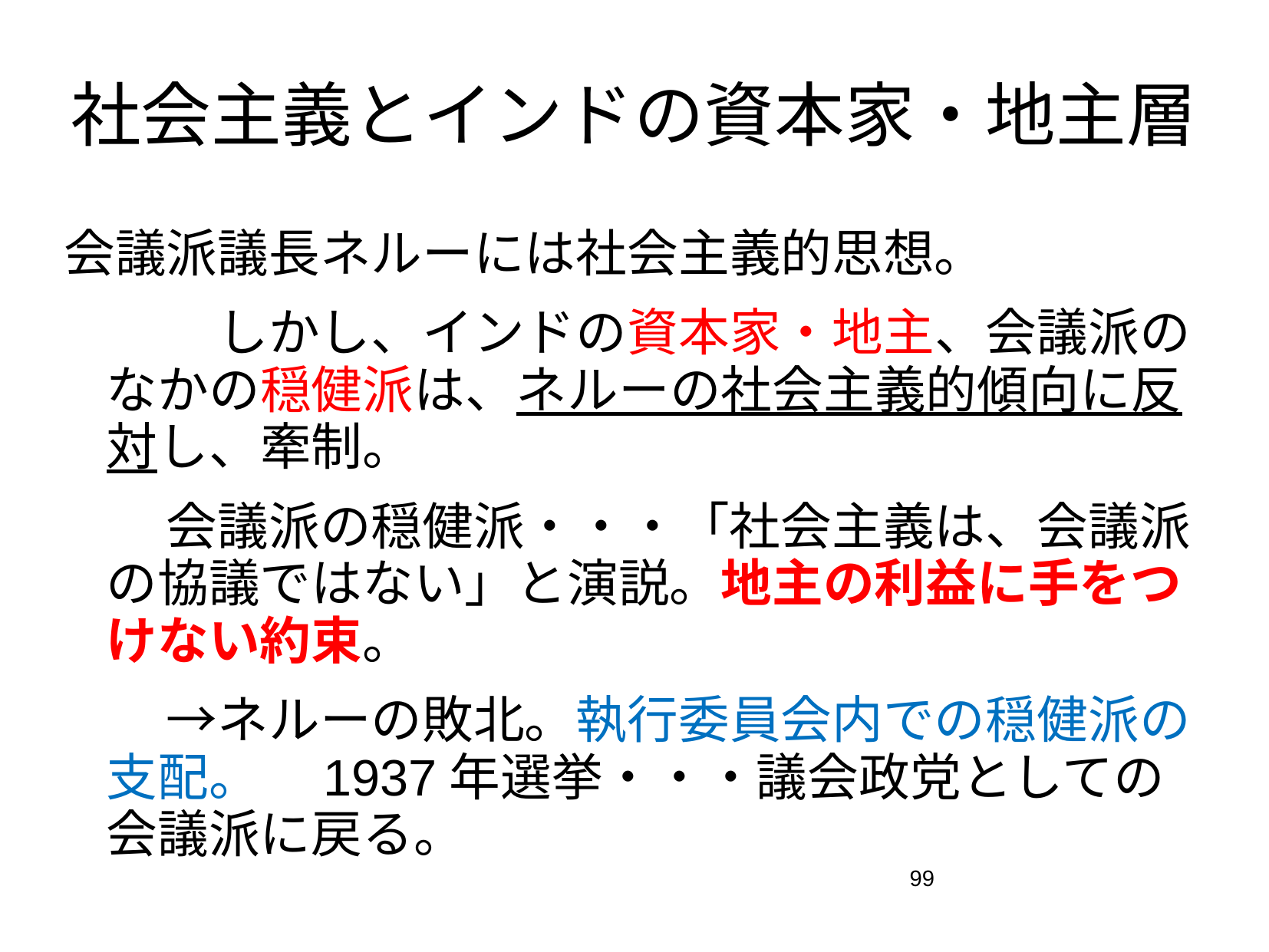

# 社会主義とインドの資本家・地主層
会議派議長ネルーには社会主義的思想。
　　　しかし、インドの資本家・地主、会議派のなかの穏健派は、ネルーの社会主義的傾向に反対し、牽制。
　　会議派の穏健派・・・「社会主義は、会議派の協議ではない」と演説。地主の利益に手をつけない約束。
　　→ネルーの敗北。執行委員会内での穏健派の支配。　1937年選挙・・・議会政党としての会議派に戻る。

99